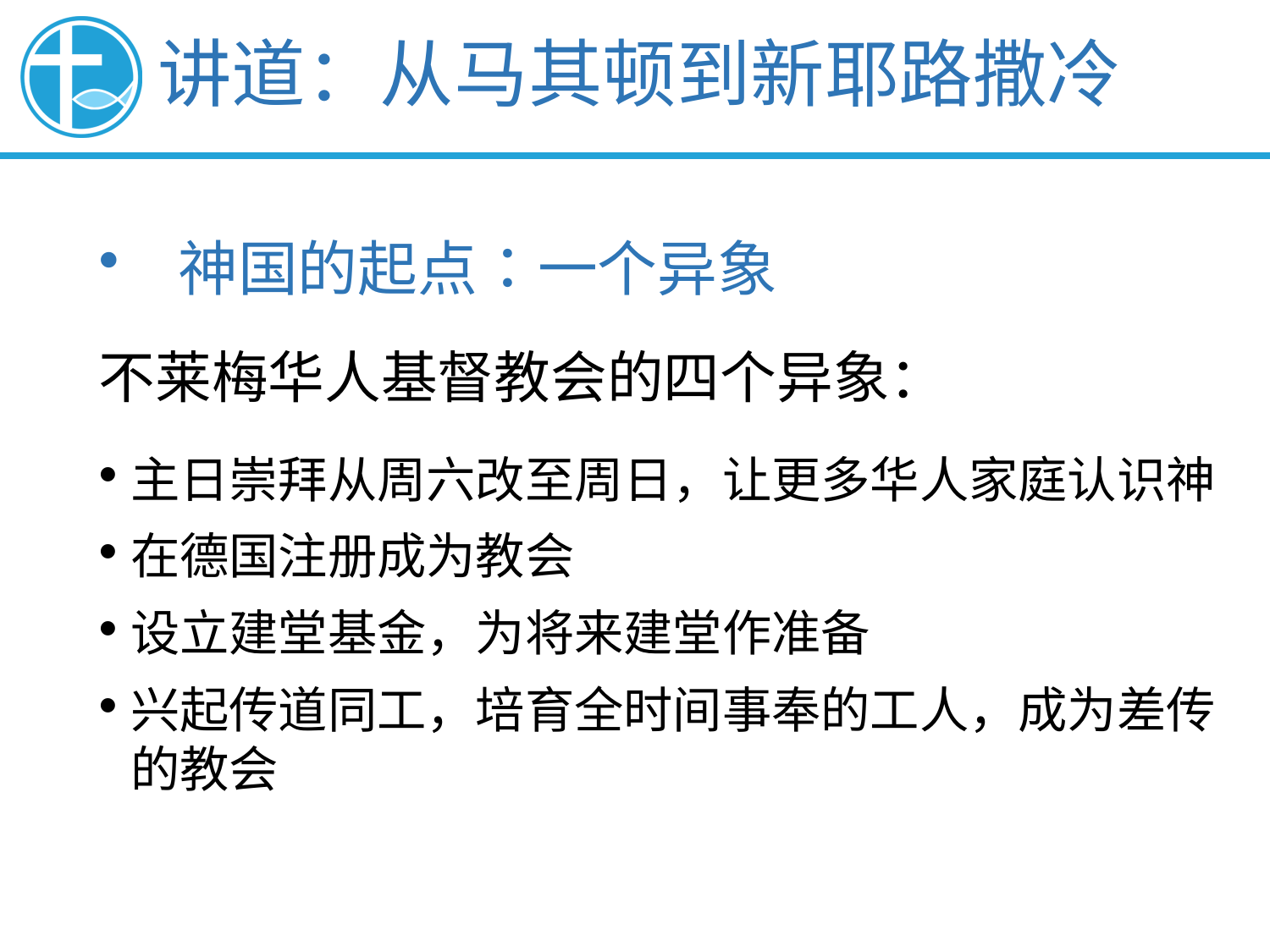

讲道：从马其顿到新耶路撒冷
神国的起点：一个异象
不莱梅华人基督教会的四个异象：
主日崇拜从周六改至周日，让更多华人家庭认识神
在德国注册成为教会
设立建堂基金，为将来建堂作准备
兴起传道同工，培育全时间事奉的工人，成为差传的教会